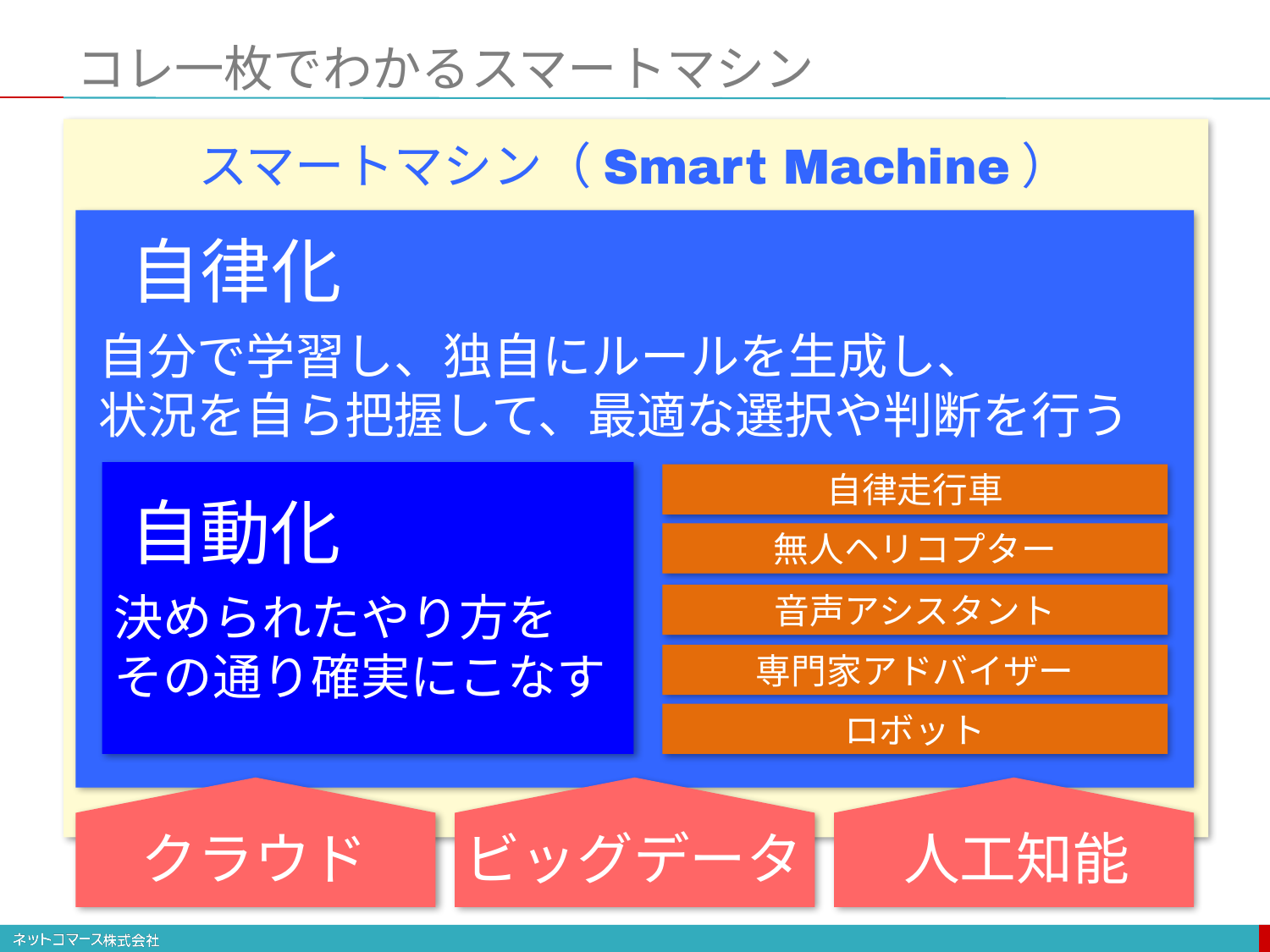

# コレ一枚でわかるスマートマシン

スマートマシン（Smart Machine）

自律化
自分で学習し、独自にルールを生成し、
状況を自ら把握して、最適な選択や判断を行う

自律走行車
自動化
無人ヘリコプター
決められたやり方を
その通り確実にこなす
音声アシスタント
専門家アドバイザー

ロボット
クラウド
ビッグデータ
人工知能